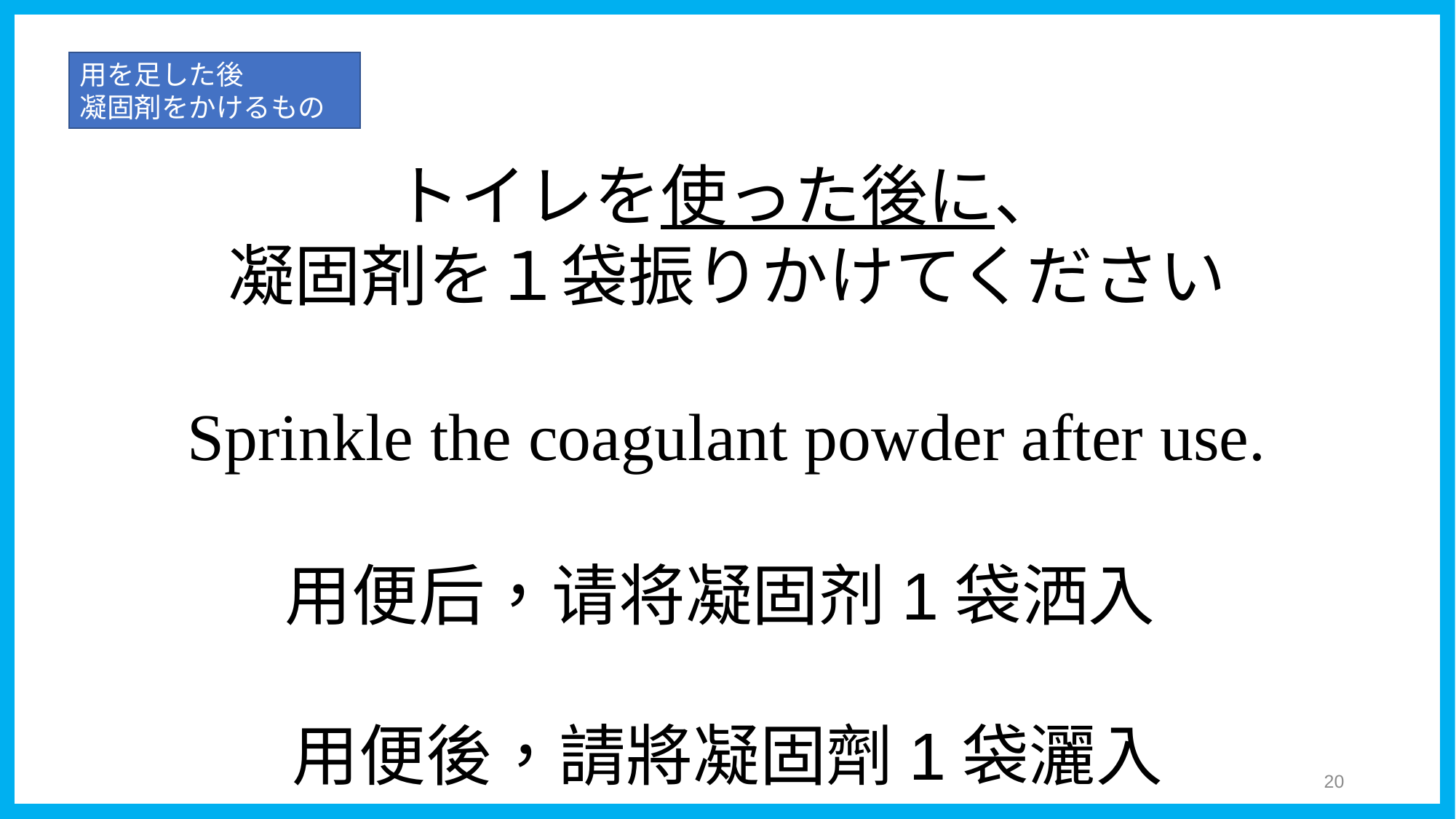

用を足した後
凝固剤をかけるもの
トイレを使った後に、
凝固剤を１袋振りかけてください

Sprinkle the coagulant powder after use.

用便后，请将凝固剂1袋洒入

用便後，請將凝固劑1袋灑入

20